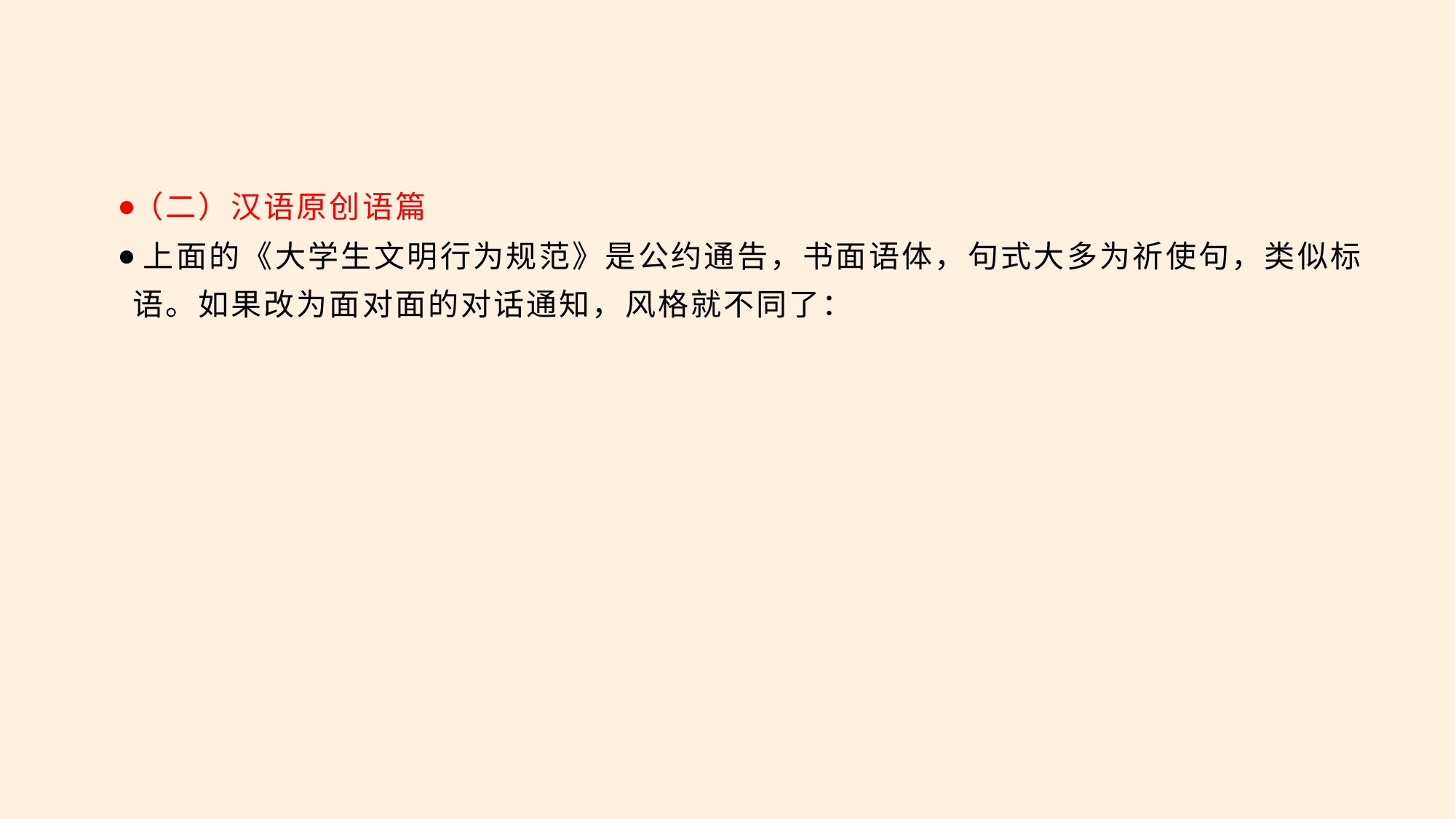

（二）汉语原创语篇
 上面的《大学生文明行为规范》是公约通告，书面语体，句式大多为祈使句，类似标语。如果改为面对面的对话通知，风格就不同了：